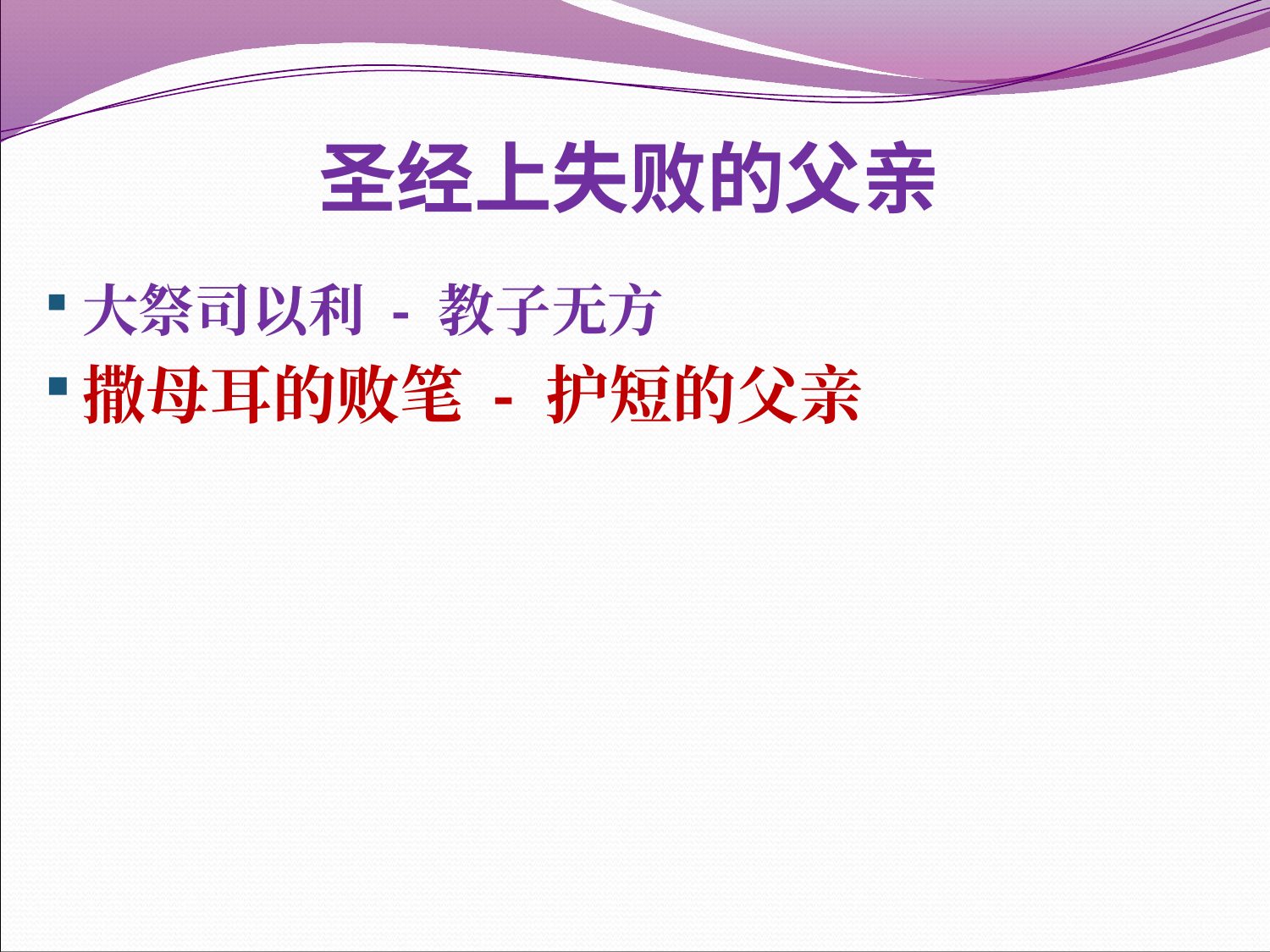

# 圣经上失败的父亲
大祭司以利 - 教子无方
撒母耳的败笔 - 护短的父亲